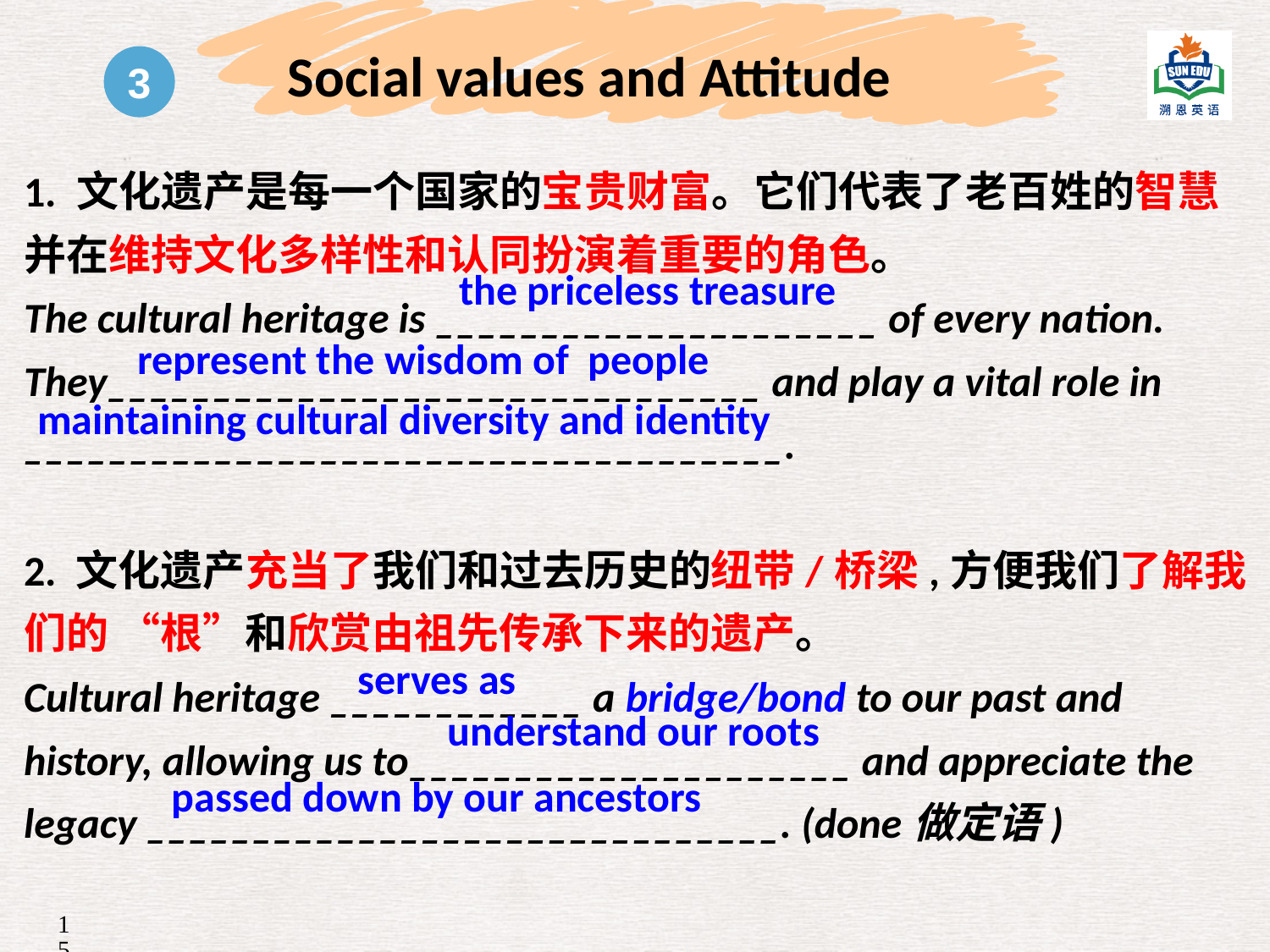

Social values and Attitude

3
1. 文化遗产是每一个国家的宝贵财富。它们代表了老百姓的智慧并在维持文化多样性和认同扮演着重要的角色。
The cultural heritage is _____________________ of every nation. They_______________________________ and play a vital role in ____________________________________.

2. 文化遗产充当了我们和过去历史的纽带/桥梁,方便我们了解我们的 “根”和欣赏由祖先传承下来的遗产。
Cultural heritage ____________ a bridge/bond to our past and history, allowing us to_____________________ and appreciate the legacy ______________________________. (done做定语)

the priceless treasure
represent the wisdom of  people
maintaining cultural diversity and identity
serves as
understand our roots
passed down by our ancestors